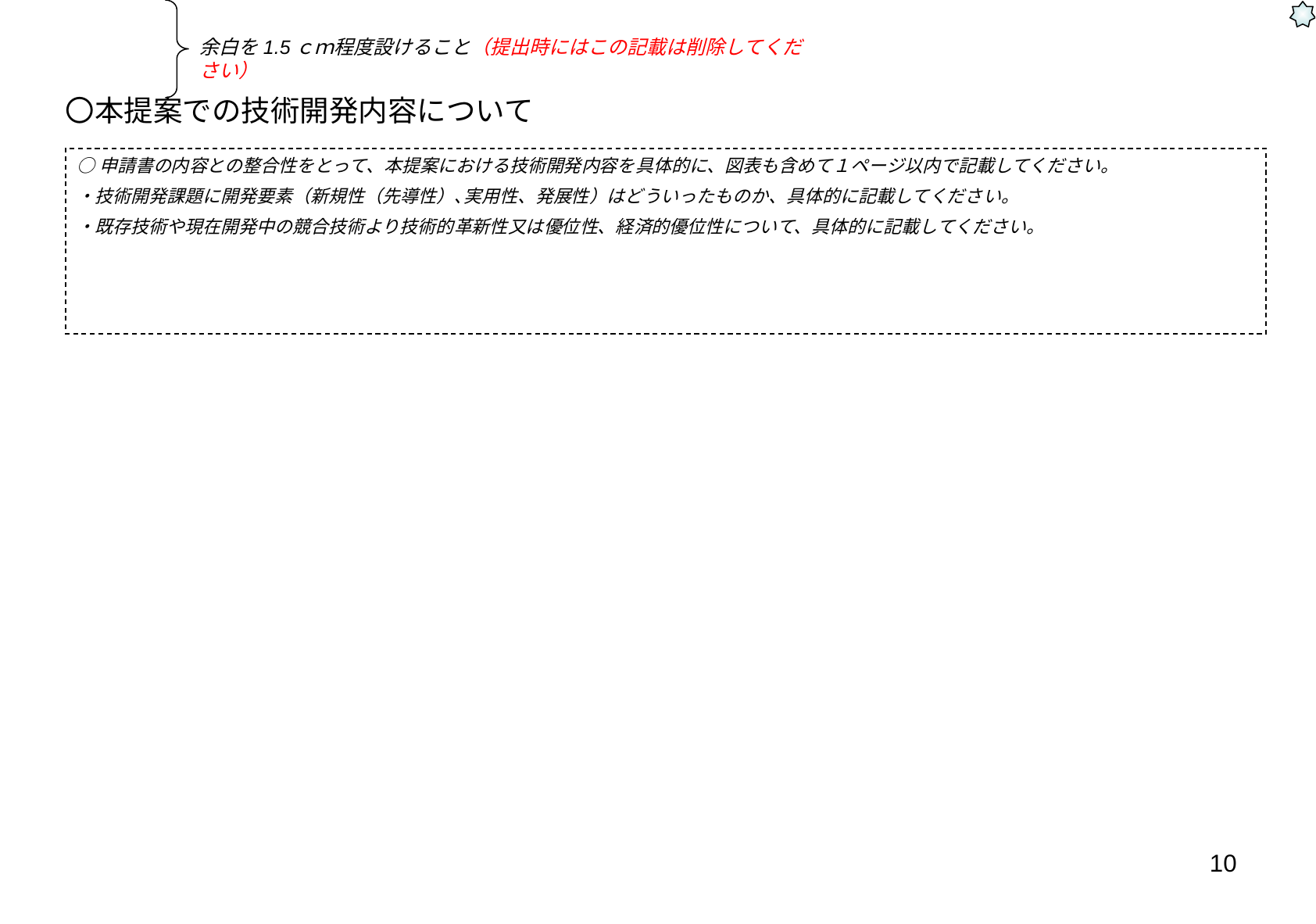

余白を1.5ｃｍ程度設けること（提出時にはこの記載は削除してください）
〇本提案での技術開発内容について
○申請書の内容との整合性をとって、本提案における技術開発内容を具体的に、図表も含めて１ページ以内で記載してください。
・技術開発課題に開発要素（新規性（先導性）､実用性、発展性）はどういったものか、具体的に記載してください｡
・既存技術や現在開発中の競合技術より技術的革新性又は優位性、経済的優位性について、具体的に記載してください。

10